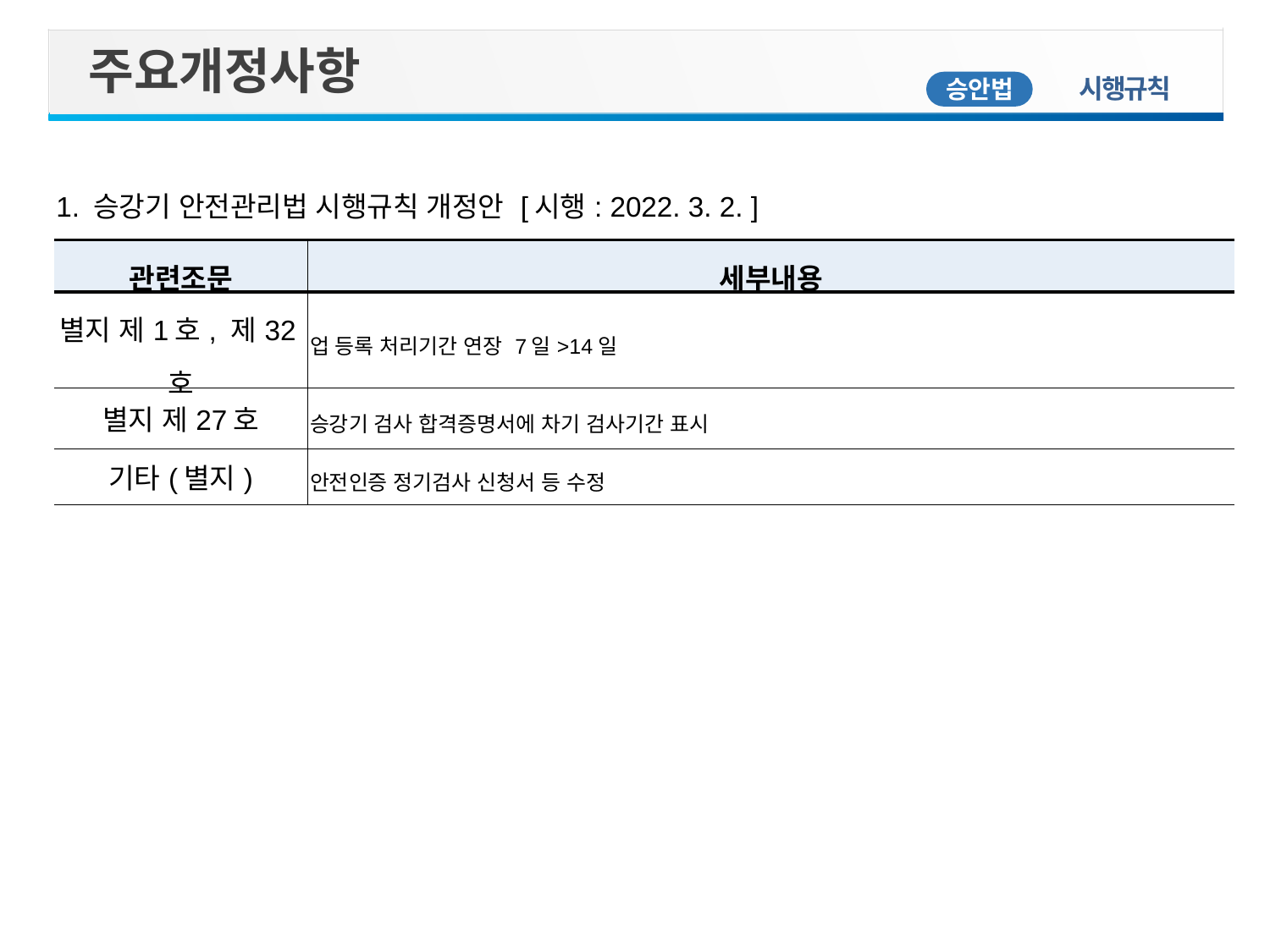

주요개정사항
시행규칙
승안법

| 1. 승강기 안전관리법 시행규칙 개정안 [시행: 2022. 3. 2. ] |  |
| --- | --- |
| 관련조문 | 세부내용 |
| 별지 제1호, 제32호 | 업 등록 처리기간 연장 7일>14일 |
| 별지 제27호 | 승강기 검사 합격증명서에 차기 검사기간 표시 |
| 기타(별지) | 안전인증 정기검사 신청서 등 수정 |